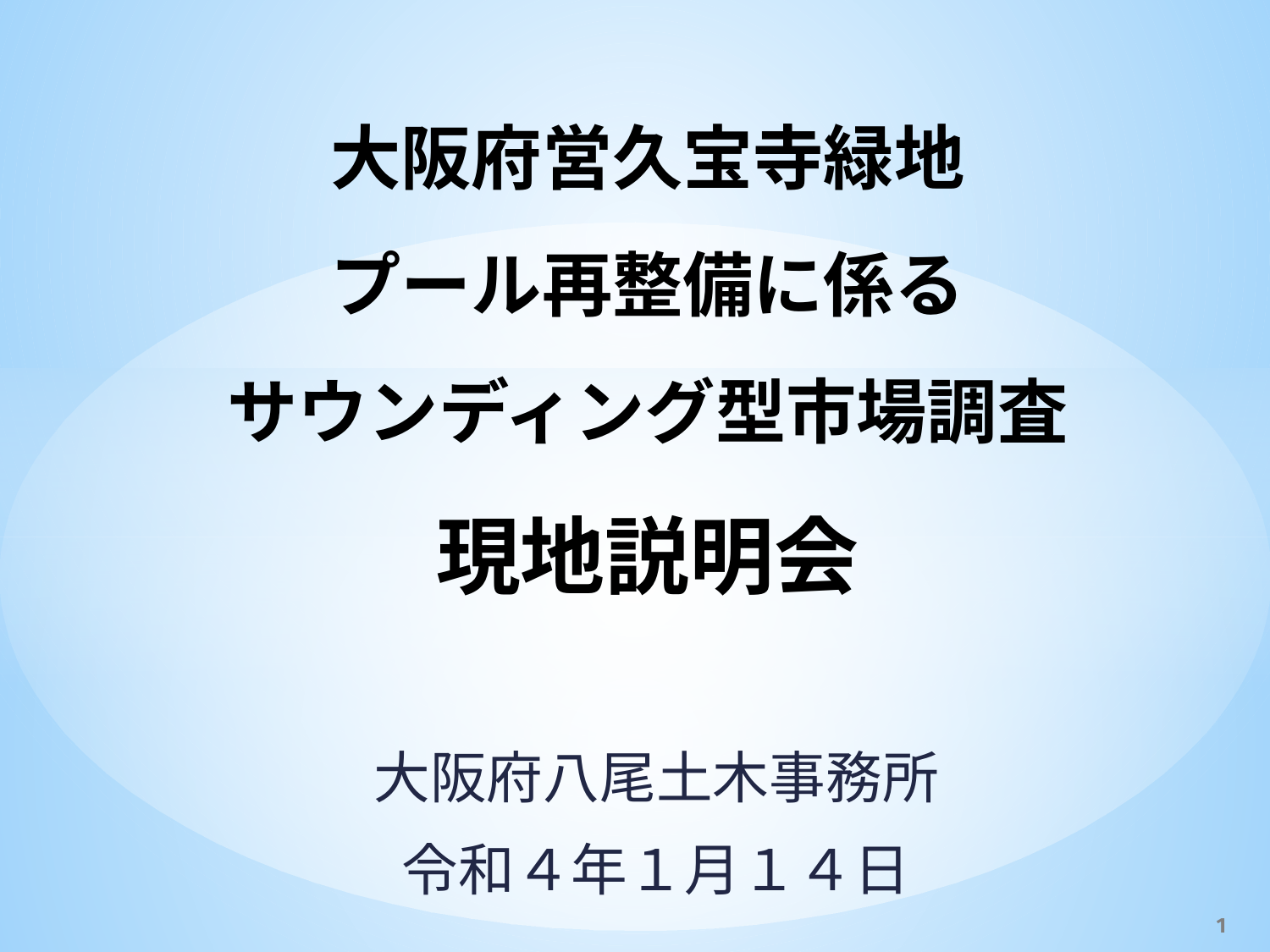

# 大阪府営久宝寺緑地 プール再整備に係る サウンディング型市場調査 現地説明会
大阪府八尾土木事務所
令和４年１月１４日
1